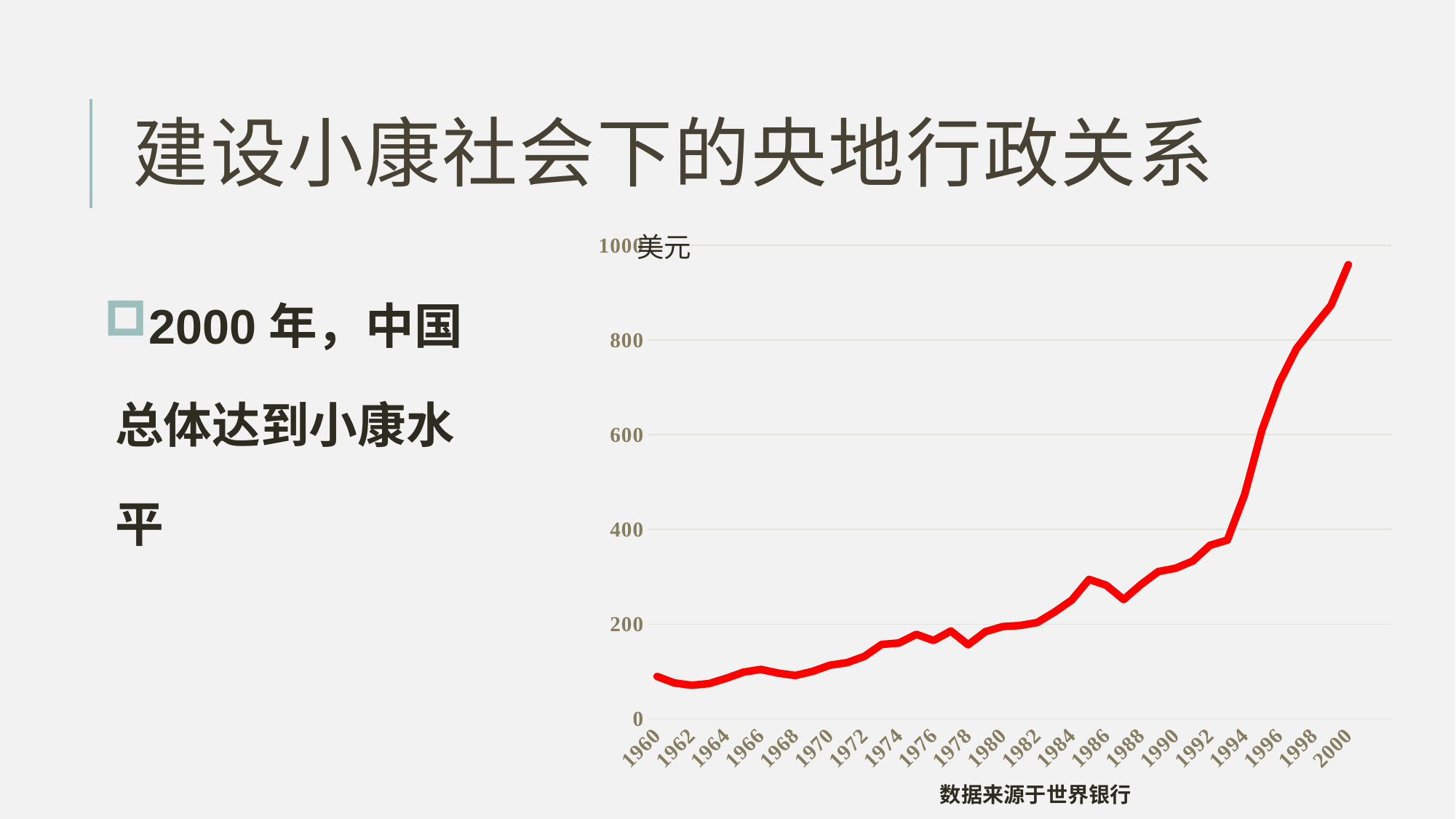

# 建设小康社会下的央地行政关系

### Chart

| Category | China |
|---|---|
| 1960.0 | 89.52054151035833 |
| 1961.0 | 75.80583792599639 |
| 1962.0 | 70.90941166710073 |
| 1963.0 | 74.3136434486145 |
| 1964.0 | 85.49855515963131 |
| 1965.0 | 98.4867777522205 |
| 1966.0 | 104.3245661811473 |
| 1967.0 | 96.58953194178184 |
| 1968.0 | 91.47271830660706 |
| 1969.0 | 100.1299032661803 |
| 1970.0 | 113.1629915546857 |
| 1971.0 | 118.6545777853462 |
| 1972.0 | 131.8835612438675 |
| 1973.0 | 157.0903742986569 |
| 1974.0 | 160.1400937276856 |
| 1975.0 | 178.3418196080962 |
| 1976.0 | 165.4055403724205 |
| 1977.0 | 185.4228329136727 |
| 1978.0 | 156.3963885200444 |
| 1979.0 | 183.9831522159777 |
| 1980.0 | 194.804722186836 |
| 1981.0 | 197.0714744991016 |
| 1982.0 | 203.3349195034637 |
| 1983.0 | 225.431928890812 |
| 1984.0 | 250.7139690469875 |
| 1985.0 | 294.45884850496 |
| 1986.0 | 281.9281209115626 |
| 1987.0 | 251.8119569613287 |
| 1988.0 | 283.5376952405242 |
| 1989.0 | 310.8819124048991 |
| 1990.0 | 317.8846730409277 |
| 1991.0 | 333.1421454001839 |
| 1992.0 | 366.4606923061157 |
| 1993.0 | 377.3898394789002 |
| 1994.0 | 473.4922787199886 |
| 1995.0 | 609.6566792054654 |
| 1996.0 | 709.4137550880021 |
| 1997.0 | 781.7441643430134 |
| 1998.0 | 828.580479299572 |
| 1999.0 | 873.287061730612 |
| 2000.0 | 959.3724836358646 |
|  | None |
|  | None |
美元
2000年，中国总体达到小康水平
数据来源于世界银行